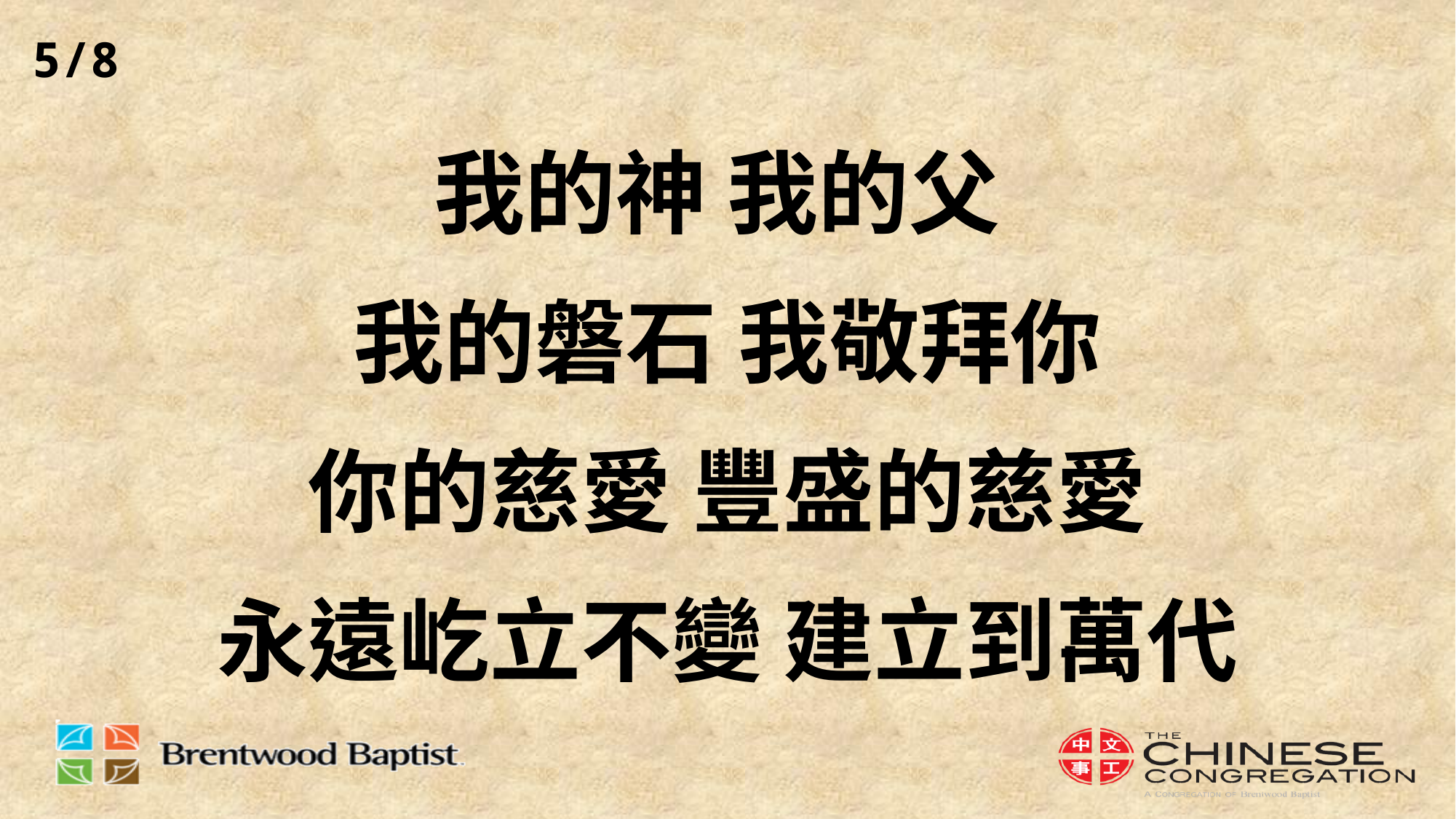

5/8
我的神 我的父
我的磐石 我敬拜你
你的慈愛 豐盛的慈愛
永遠屹立不變 建立到萬代